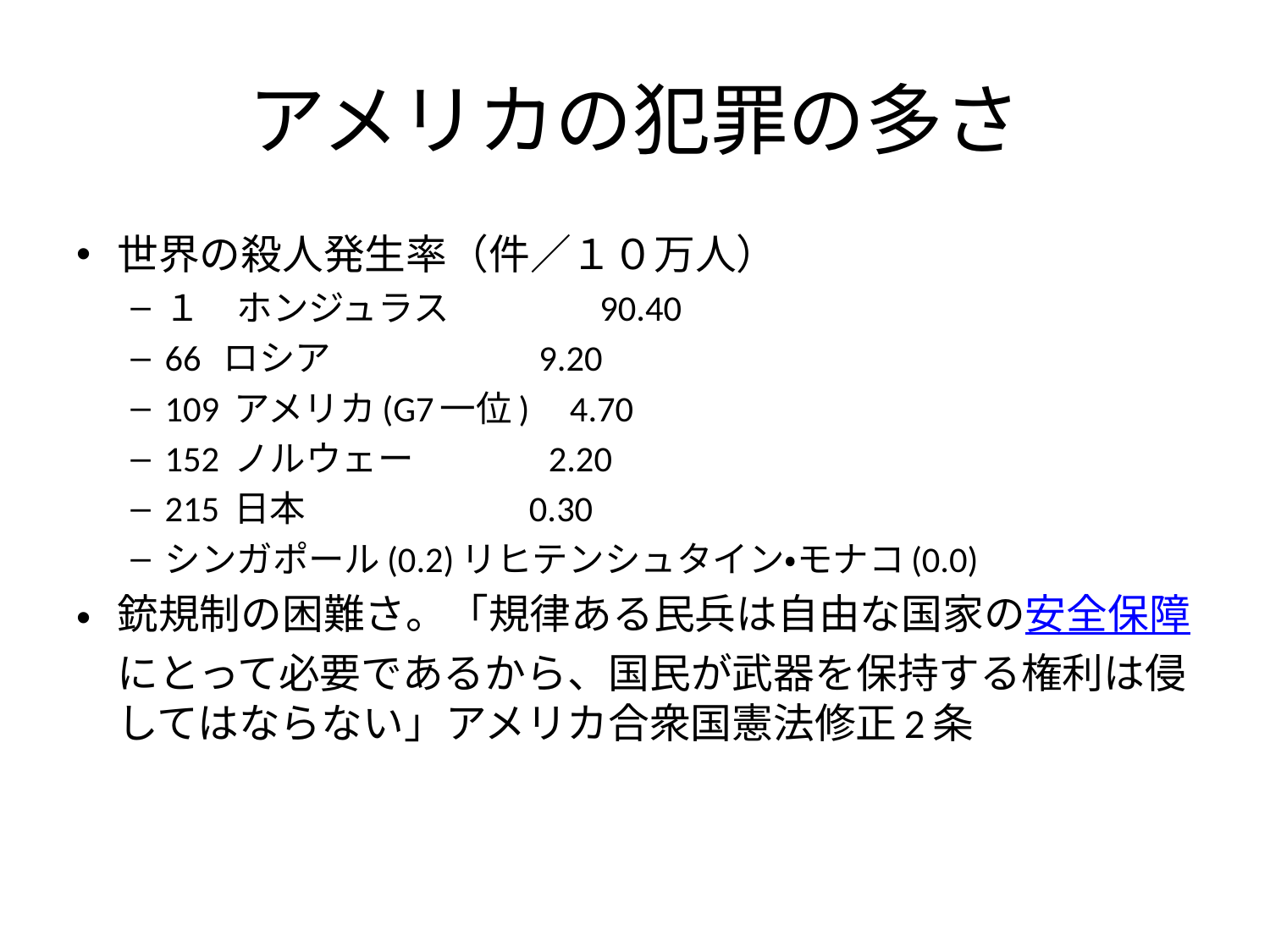

# アメリカの犯罪の多さ
世界の殺人発生率（件／１０万人）
１　ホンジュラス　　　　90.40
66  ロシア                         9.20
109 アメリカ(G7一位)     4.70
152 ノルウェー                2.20
215 日本                           0.30
シンガポール(0.2)リヒテンシュタイン・モナコ(0.0)
銃規制の困難さ。「規律ある民兵は自由な国家の安全保障にとって必要であるから、国民が武器を保持する権利は侵してはならない」アメリカ合衆国憲法修正2条